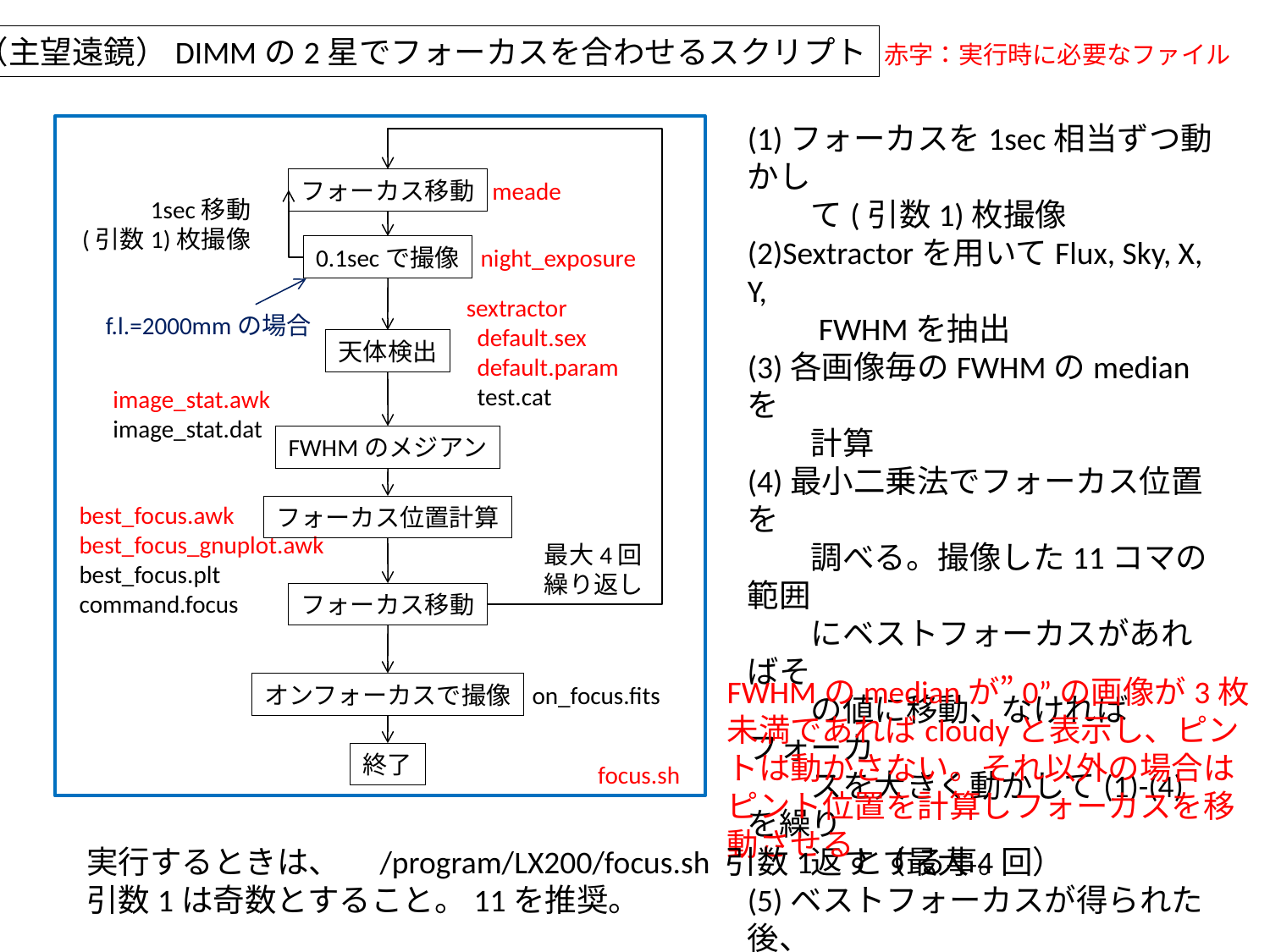

（主望遠鏡）DIMMの2星でフォーカスを合わせるスクリプト
赤字：実行時に必要なファイル
(1)フォーカスを1sec相当ずつ動かし
　　て(引数1)枚撮像
(2)Sextractorを用いてFlux, Sky, X, Y,
　　FWHMを抽出
(3)各画像毎のFWHMのmedianを
　　計算
(4)最小二乗法でフォーカス位置を
　　調べる。撮像した11コマの範囲
　　にベストフォーカスがあればそ
　　の値に移動、なければフォーカ
　　スを大きく動かして(1)-(4)を繰り
　　返す（最大4回）
(5)ベストフォーカスが得られた後、
　　その位置で撮像・保存

フォーカス移動
meade
1sec移動
(引数1)枚撮像
0.1secで撮像
night_exposure
sextractor
  default.sex
  default.param
  test.cat
f.l.=2000mmの場合
天体検出
image_stat.awk
image_stat.dat
FWHMのメジアン
best_focus.awk
best_focus_gnuplot.awk
best_focus.plt
command.focus
フォーカス位置計算
最大4回
繰り返し
フォーカス移動
FWHMのmedianが”0”の画像が3枚未満であればcloudyと表示し、ピントは動かさない。それ以外の場合はピント位置を計算しフォーカスを移動させる
オンフォーカスで撮像
on_focus.fits
終了
focus.sh
実行するときは、　/program/LX200/focus.sh 引数1　とする事。
引数1は奇数とすること。11を推奨。